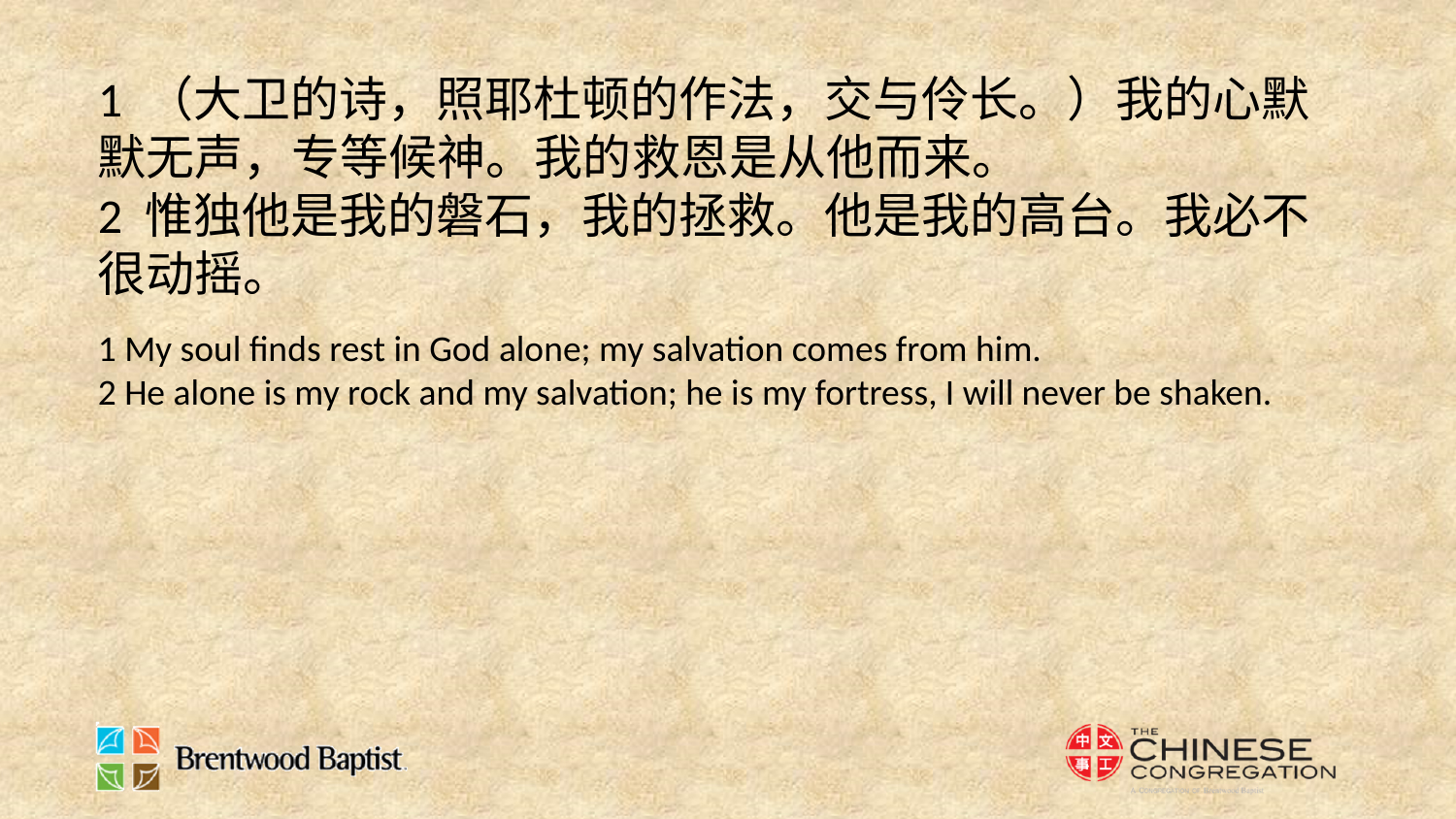

1 （大卫的诗，照耶杜顿的作法，交与伶长。）我的心默默无声，专等候神。我的救恩是从他而来。
2 惟独他是我的磐石，我的拯救。他是我的高台。我必不很动摇。

1 My soul finds rest in God alone; my salvation comes from him.
2 He alone is my rock and my salvation; he is my fortress, I will never be shaken.